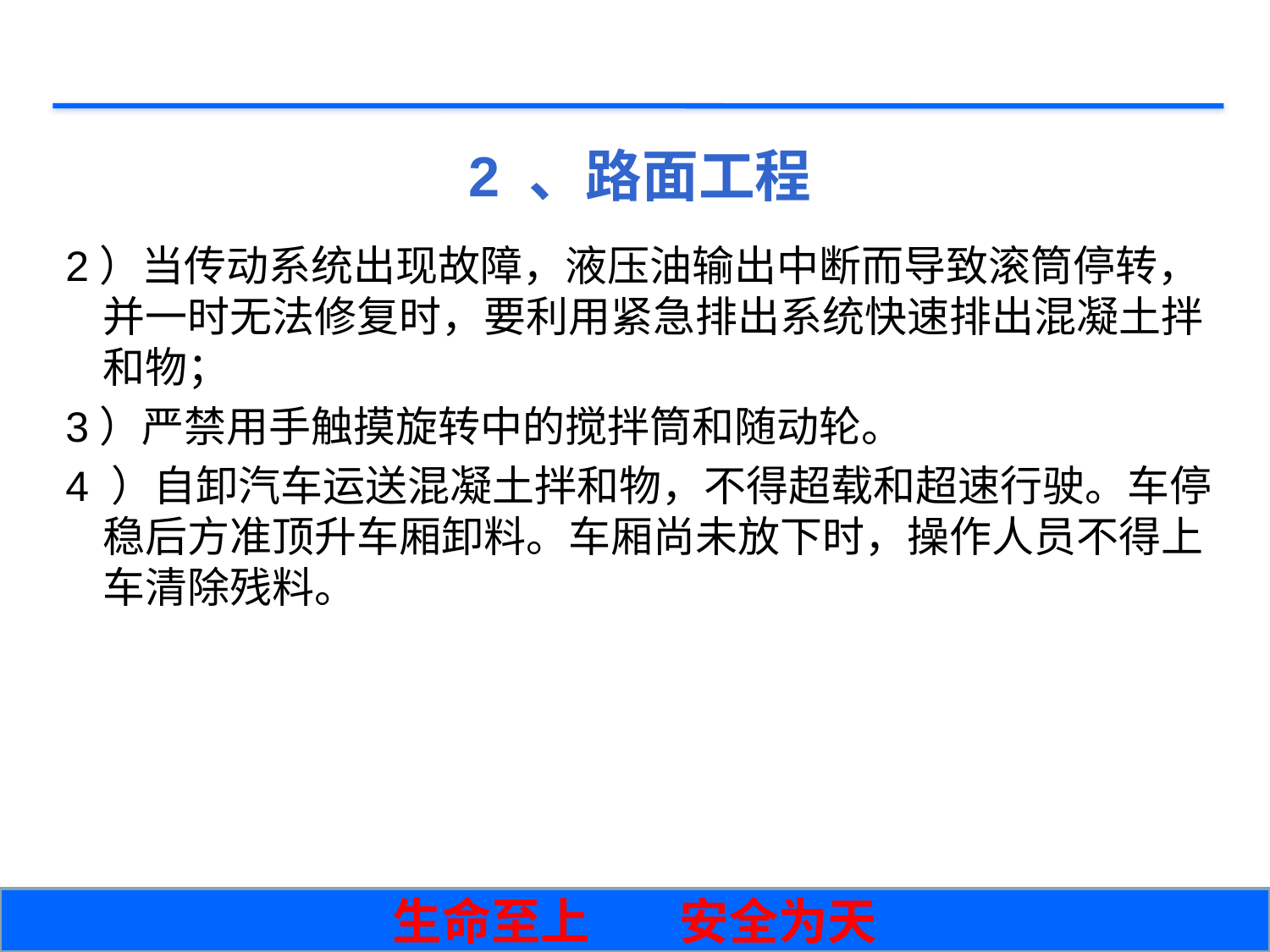

# 2 、路面工程
2）当传动系统出现故障，液压油输出中断而导致滚筒停转，并一时无法修复时，要利用紧急排出系统快速排出混凝土拌和物；
3）严禁用手触摸旋转中的搅拌筒和随动轮。
4 ）自卸汽车运送混凝土拌和物，不得超载和超速行驶。车停稳后方准顶升车厢卸料。车厢尚未放下时，操作人员不得上车清除残料。